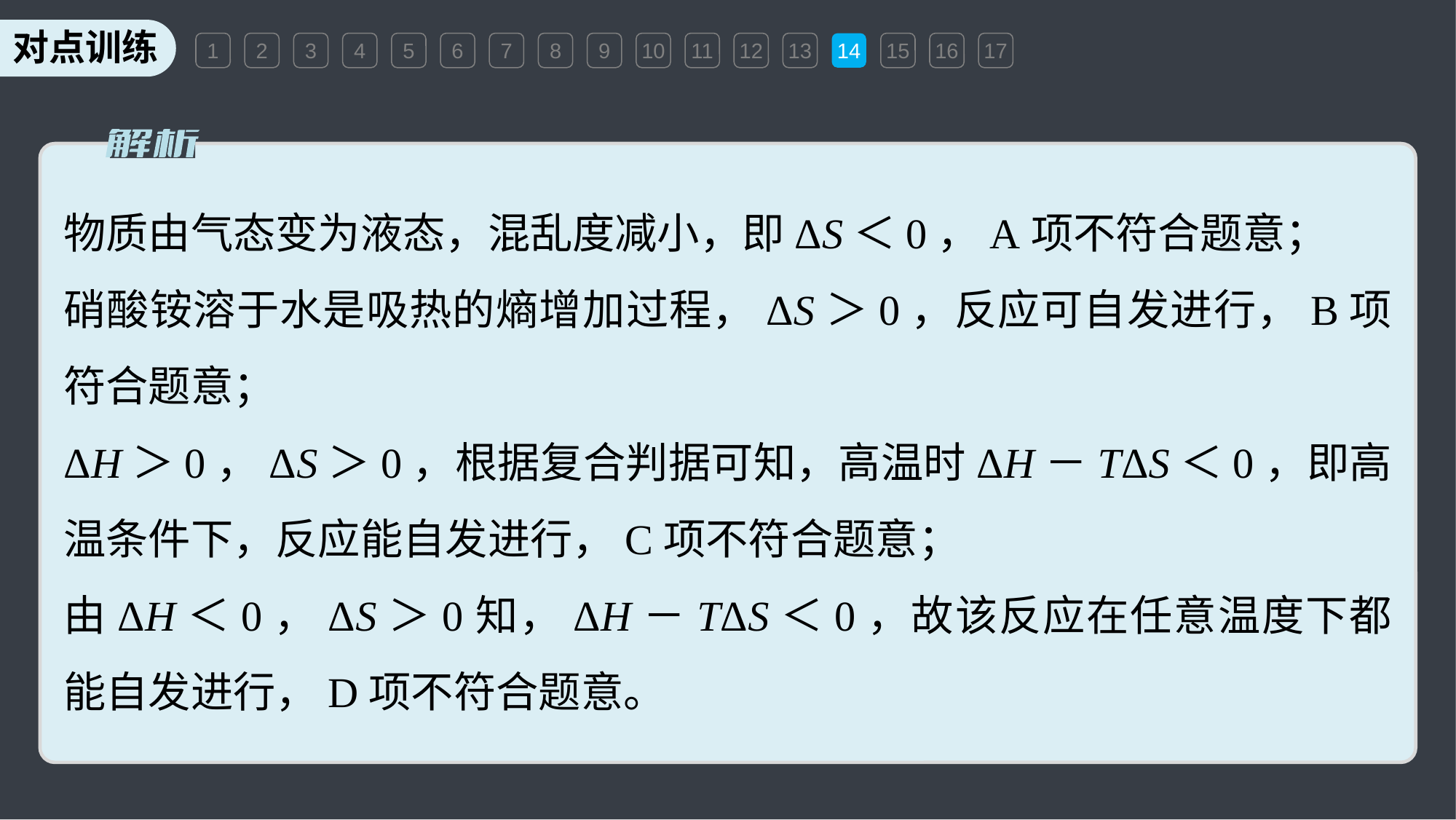

1
2
3
4
5
6
7
8
9
10
11
12
13
14
15
16
17

物质由气态变为液态，混乱度减小，即ΔS＜0，A项不符合题意；
硝酸铵溶于水是吸热的熵增加过程，ΔS＞0，反应可自发进行，B项符合题意；
ΔH＞0，ΔS＞0，根据复合判据可知，高温时ΔH－TΔS＜0，即高温条件下，反应能自发进行，C项不符合题意；
由ΔH＜0，ΔS＞0知，ΔH－TΔS＜0，故该反应在任意温度下都能自发进行，D项不符合题意。